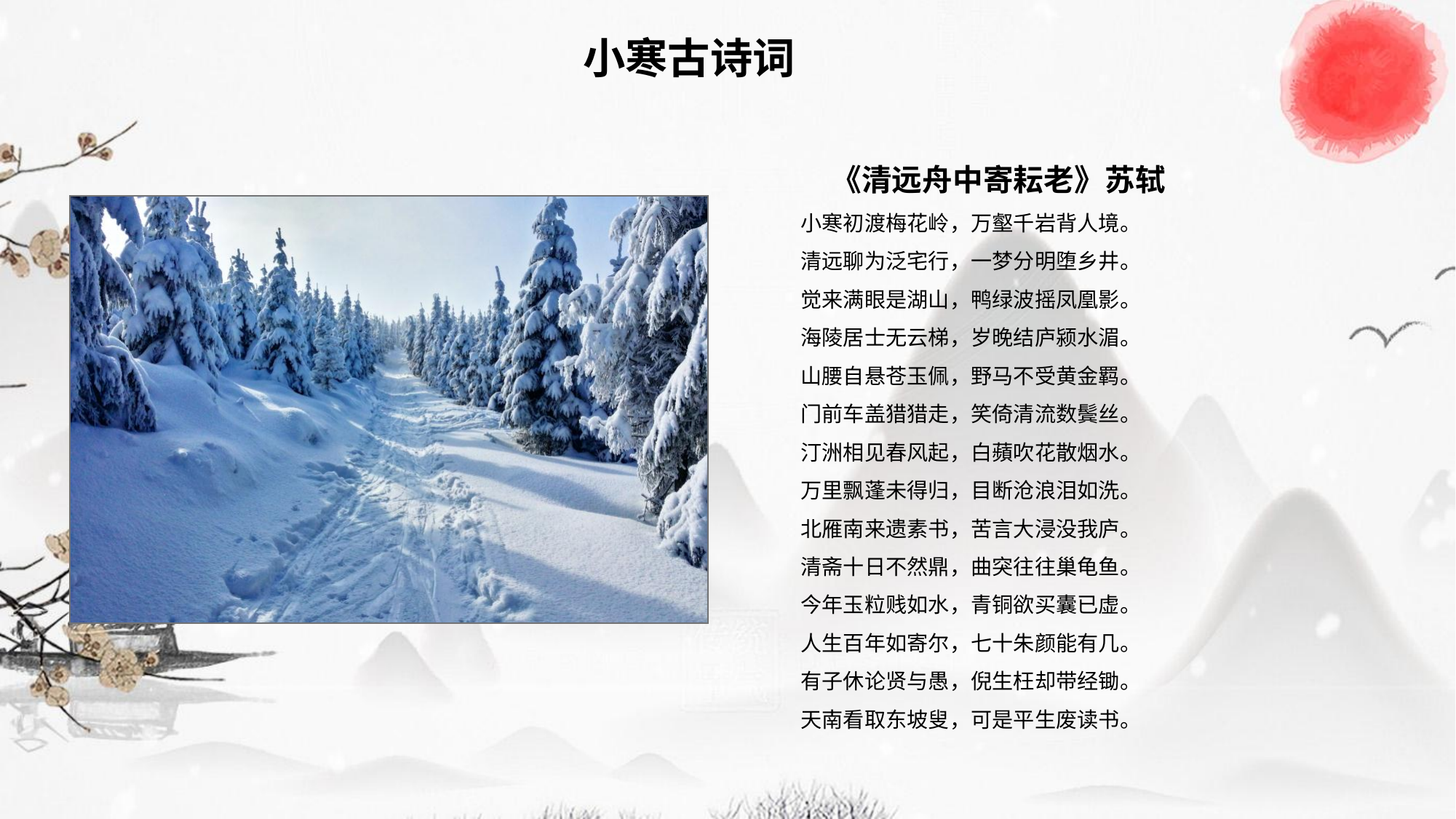

小寒古诗词
《清远舟中寄耘老》苏轼
　　小寒初渡梅花岭，万壑千岩背人境。
　　清远聊为泛宅行，一梦分明堕乡井。
　　觉来满眼是湖山，鸭绿波摇凤凰影。
　　海陵居士无云梯，岁晚结庐颍水湄。
　　山腰自悬苍玉佩，野马不受黄金羁。
　　门前车盖猎猎走，笑倚清流数鬓丝。
　　汀洲相见春风起，白蘋吹花散烟水。
　　万里飘蓬未得归，目断沧浪泪如洗。
　　北雁南来遗素书，苦言大浸没我庐。
　　清斋十日不然鼎，曲突往往巢龟鱼。
　　今年玉粒贱如水，青铜欲买囊已虚。
　　人生百年如寄尔，七十朱颜能有几。
　　有子休论贤与愚，倪生枉却带经锄。
　　天南看取东坡叟，可是平生废读书。